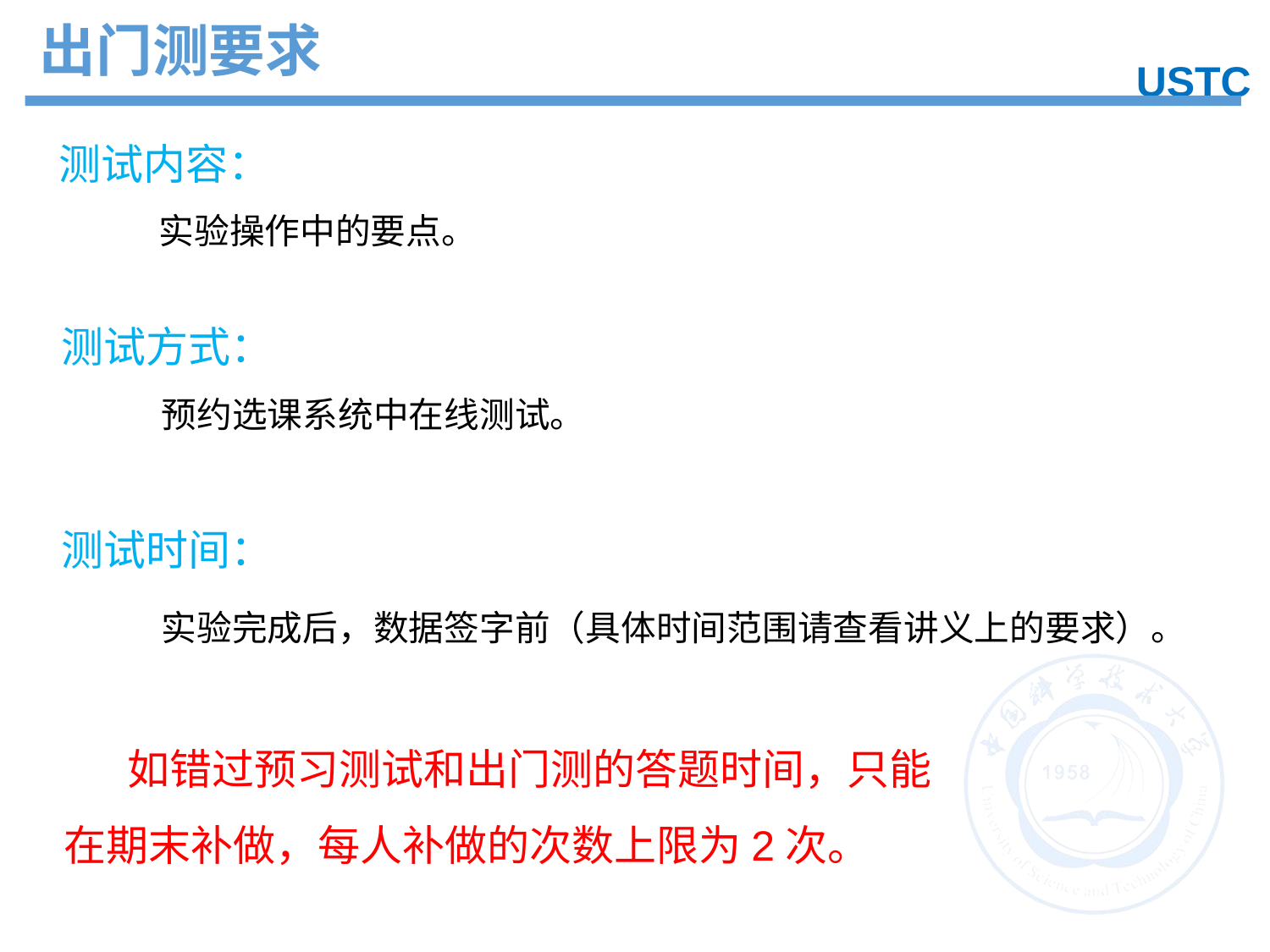

出门测要求
USTC

实验目的
测试内容：
实验操作中的要点。
测试方式：
预约选课系统中在线测试。

测试时间：
实验完成后，数据签字前（具体时间范围请查看讲义上的要求）。
如错过预习测试和出门测的答题时间，只能在期末补做，每人补做的次数上限为2次。